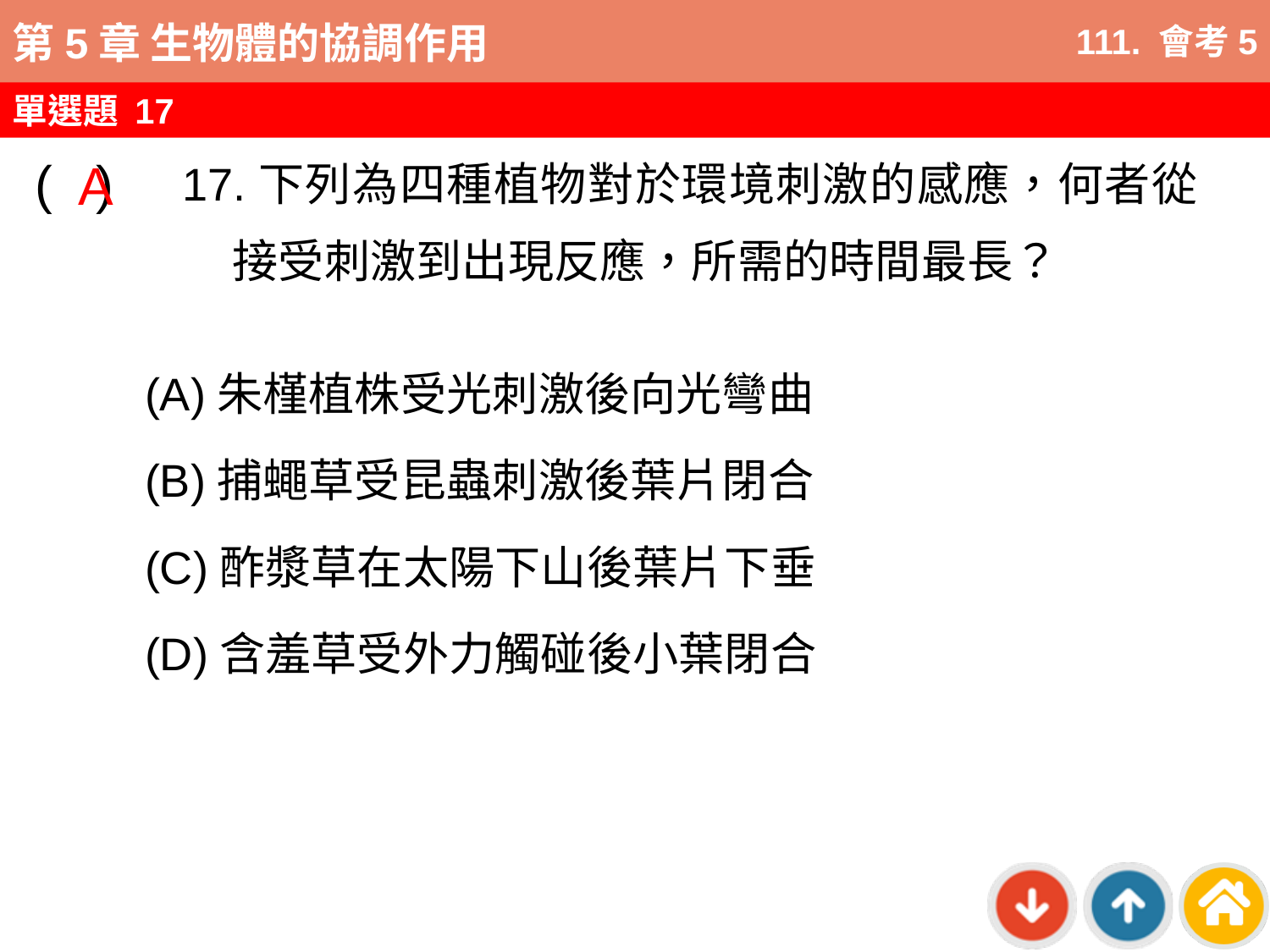

111. 會考5
單選題 17
A
17.下列為四種植物對於環境刺激的感應，何者從接受刺激到出現反應，所需的時間最長？
(   )
(A)朱槿植株受光刺激後向光彎曲
(B)捕蠅草受昆蟲刺激後葉片閉合
(C)酢漿草在太陽下山後葉片下垂
(D)含羞草受外力觸碰後小葉閉合